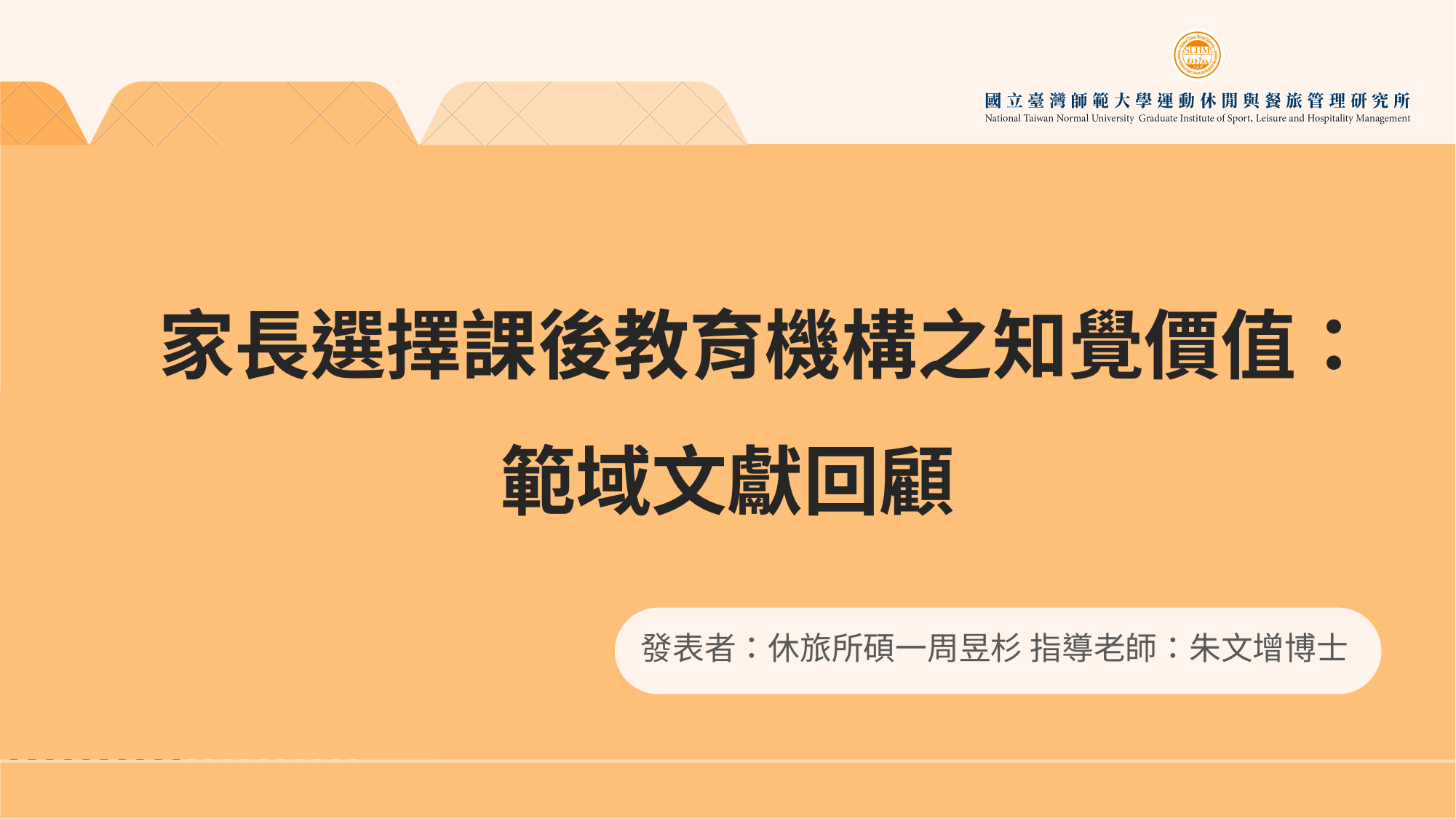

# 家長選擇課後教育機構之知覺價值：範域文獻回顧

發表者：休旅所碩一周昱杉 指導老師：朱文增博士